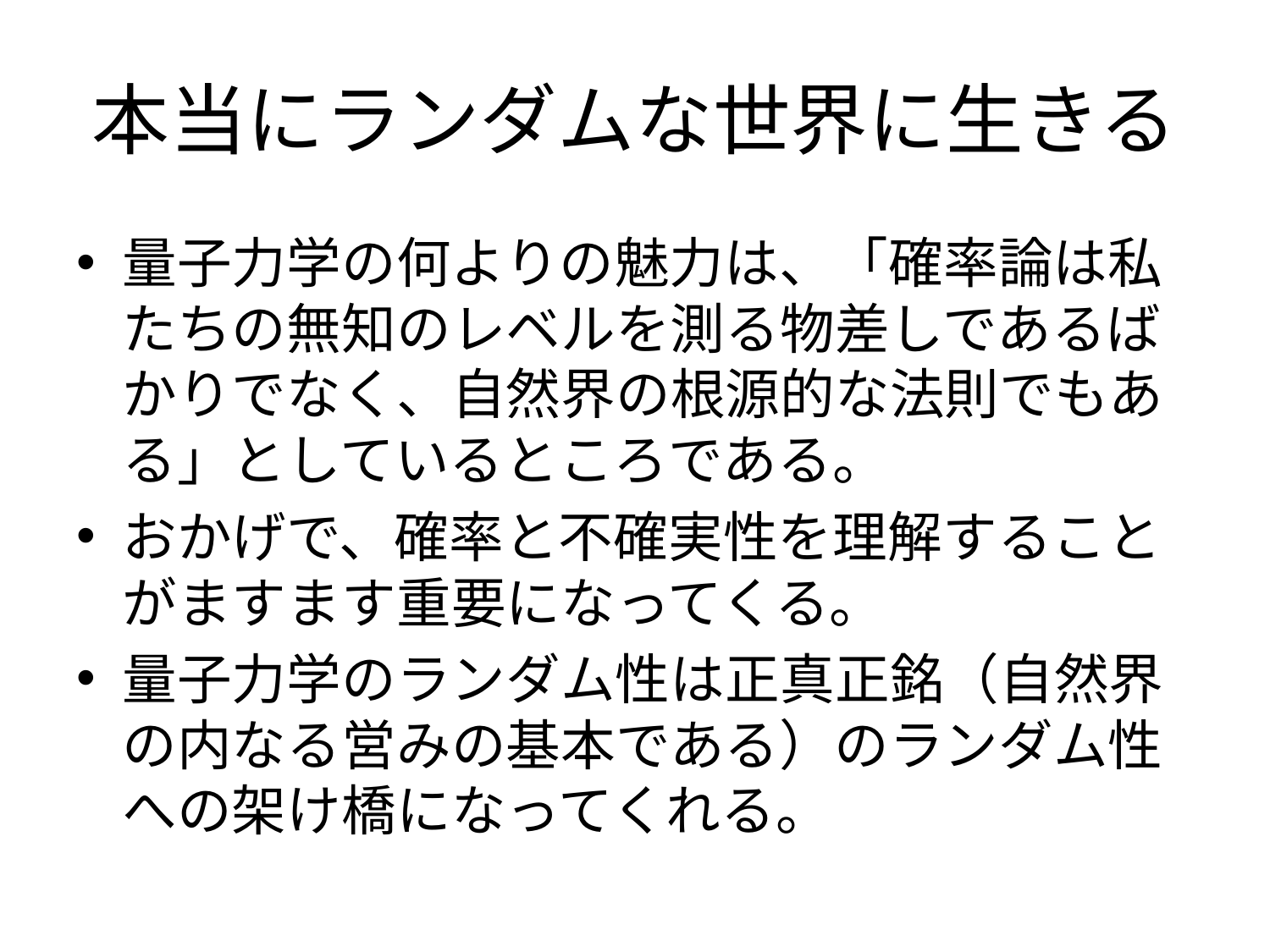

# 本当にランダムな世界に生きる
量子力学の何よりの魅力は、「確率論は私たちの無知のレベルを測る物差しであるばかりでなく、自然界の根源的な法則でもある」としているところである。
おかげで、確率と不確実性を理解することがますます重要になってくる。
量子力学のランダム性は正真正銘（自然界の内なる営みの基本である）のランダム性への架け橋になってくれる。